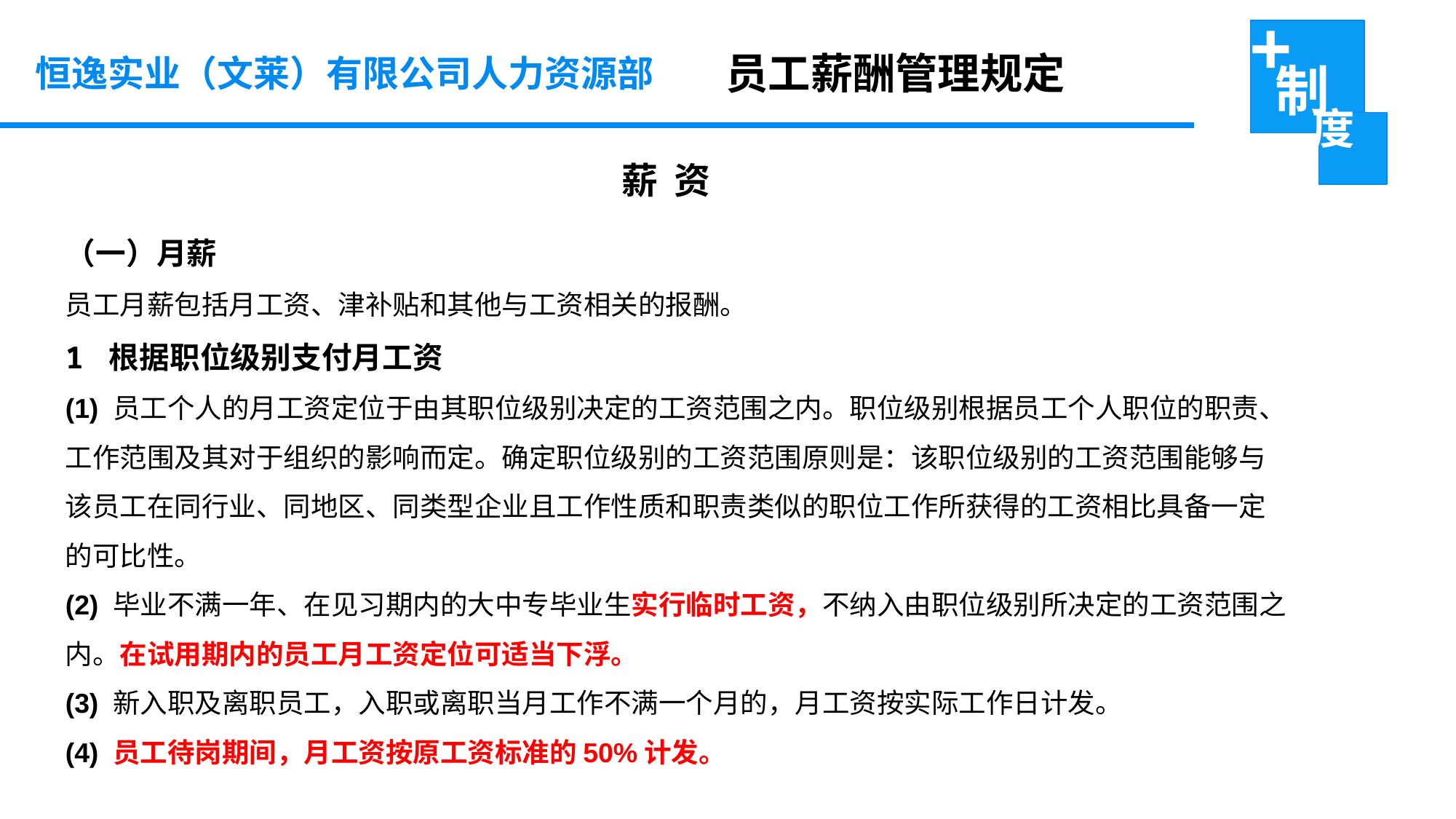

员工薪酬管理规定
恒逸实业（文莱）有限公司人力资源部
 薪  资
（一）月薪
员工月薪包括月工资、津补贴和其他与工资相关的报酬。
1 根据职位级别支付月工资
(1) 员工个人的月工资定位于由其职位级别决定的工资范围之内。职位级别根据员工个人职位的职责、工作范围及其对于组织的影响而定。确定职位级别的工资范围原则是：该职位级别的工资范围能够与该员工在同行业、同地区、同类型企业且工作性质和职责类似的职位工作所获得的工资相比具备一定的可比性。
(2) 毕业不满一年、在见习期内的大中专毕业生实行临时工资，不纳入由职位级别所决定的工资范围之内。在试用期内的员工月工资定位可适当下浮。
(3) 新入职及离职员工，入职或离职当月工作不满一个月的，月工资按实际工作日计发。
(4) 员工待岗期间，月工资按原工资标准的50%计发。